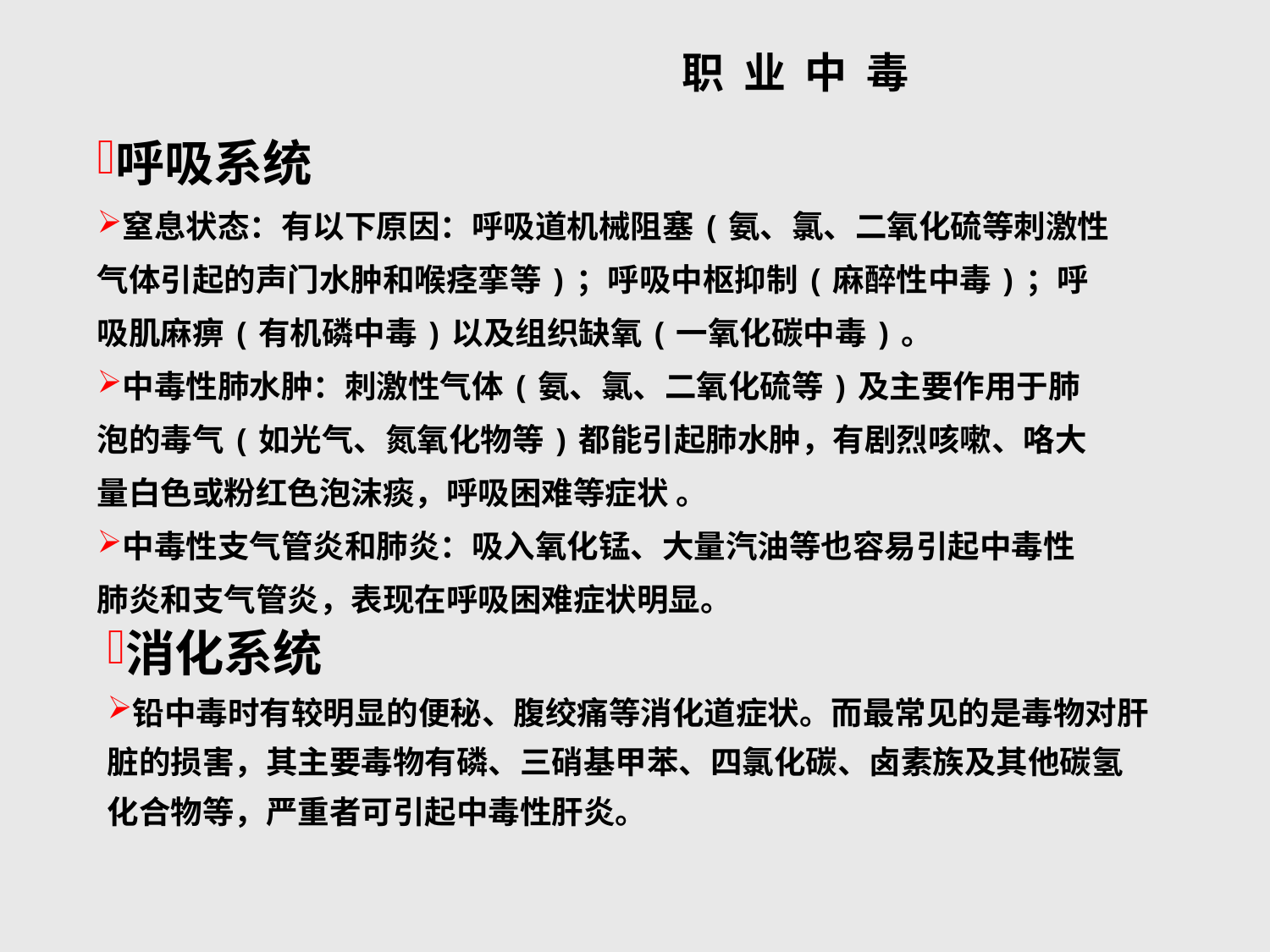

# 职  业  中  毒
呼吸系统
窒息状态：有以下原因：呼吸道机械阻塞(氨、氯、二氧化硫等刺激性气体引起的声门水肿和喉痉挛等)；呼吸中枢抑制(麻醉性中毒)；呼吸肌麻痹(有机磷中毒)以及组织缺氧(一氧化碳中毒)。
中毒性肺水肿：刺激性气体(氨、氯、二氧化硫等)及主要作用于肺泡的毒气(如光气、氮氧化物等)都能引起肺水肿，有剧烈咳嗽、咯大量白色或粉红色泡沫痰，呼吸困难等症状 。
中毒性支气管炎和肺炎：吸入氧化锰、大量汽油等也容易引起中毒性
肺炎和支气管炎，表现在呼吸困难症状明显。
消化系统
铅中毒时有较明显的便秘、腹绞痛等消化道症状。而最常见的是毒物对肝脏的损害，其主要毒物有磷、三硝基甲苯、四氯化碳、卤素族及其他碳氢化合物等，严重者可引起中毒性肝炎。
30